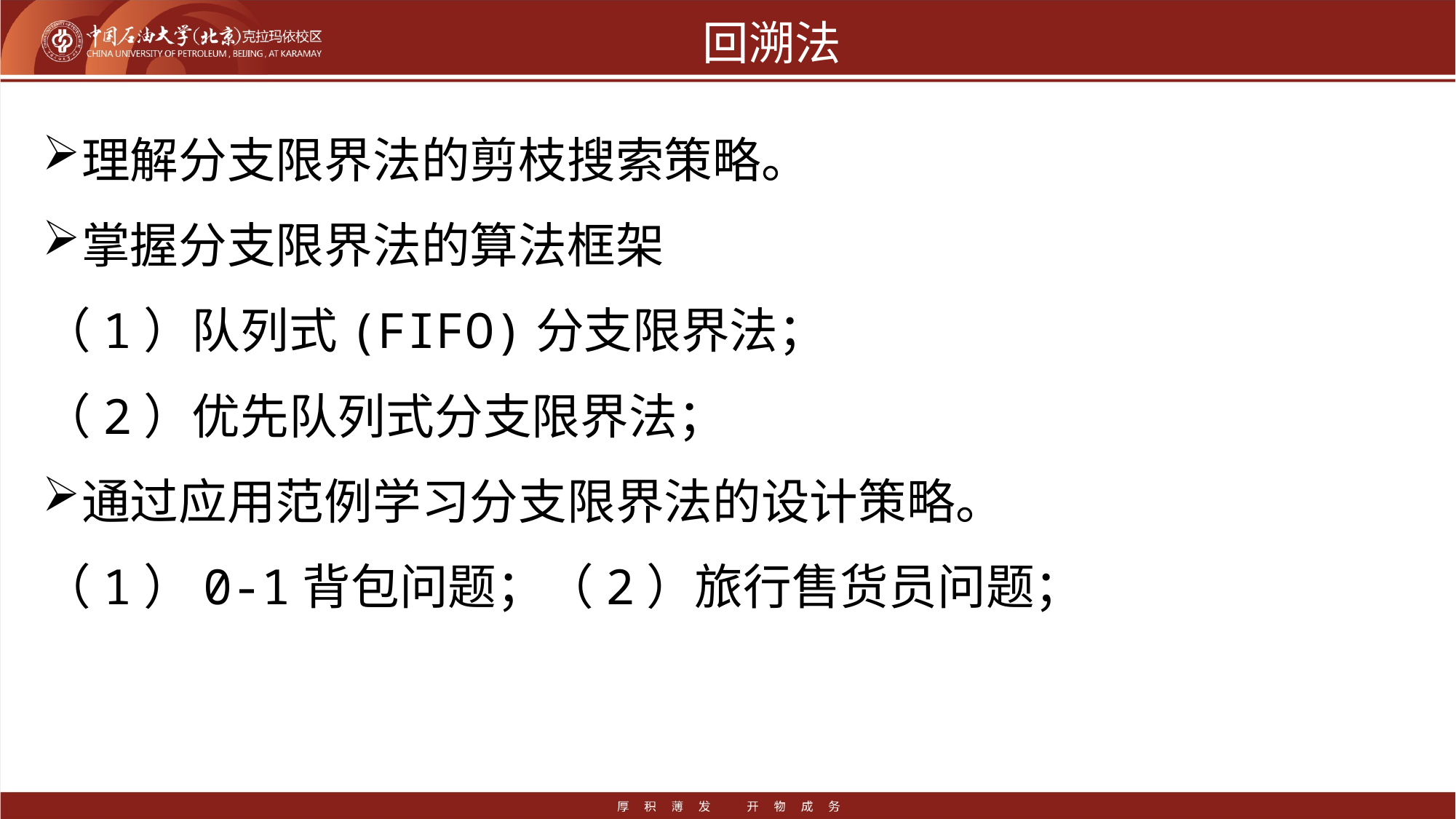

# 回溯法
理解分支限界法的剪枝搜索策略。
掌握分支限界法的算法框架
（1）队列式(FIFO)分支限界法；
（2）优先队列式分支限界法；
通过应用范例学习分支限界法的设计策略。
（1）0-1背包问题；（2）旅行售货员问题；